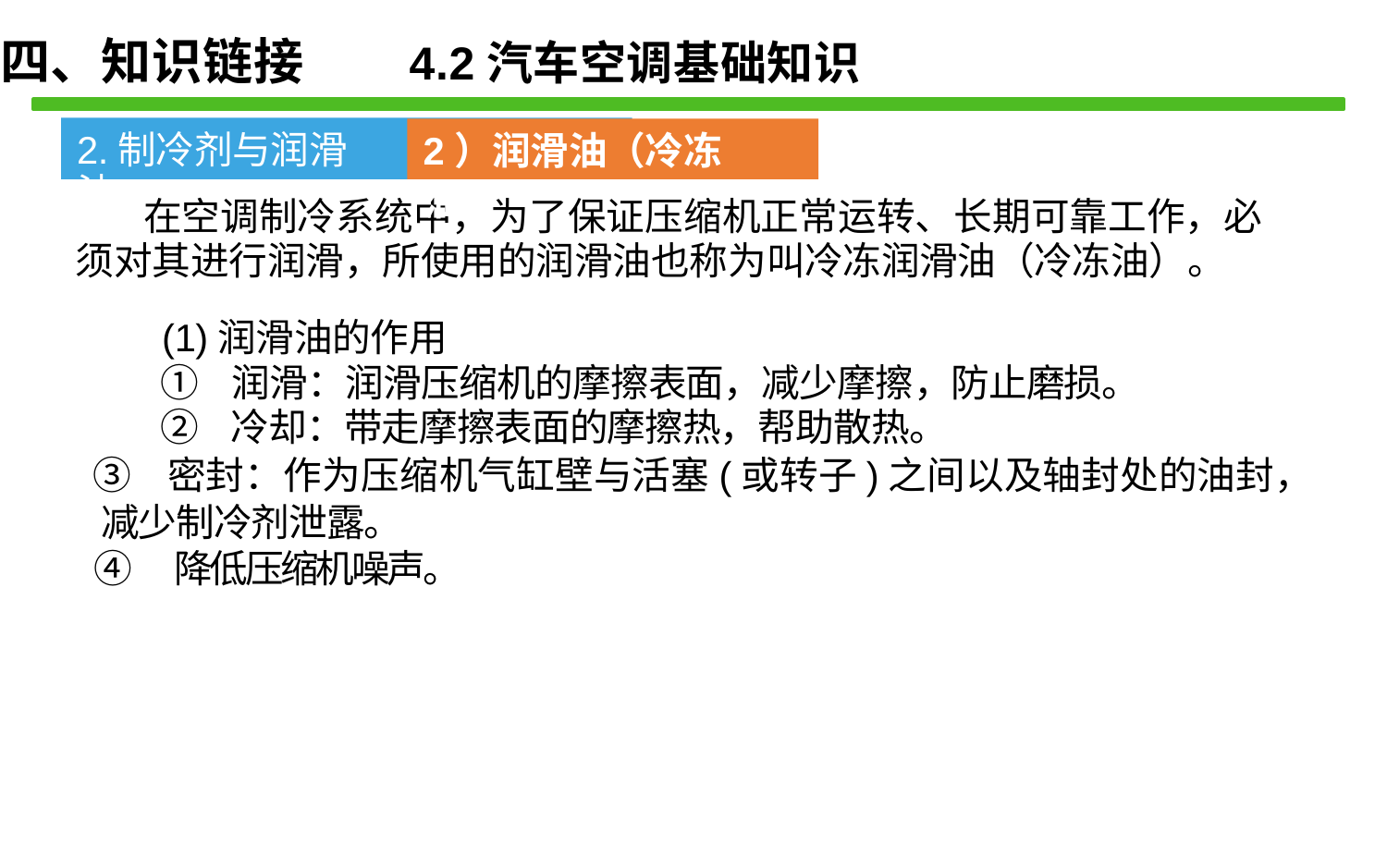

四、知识链接       4.2汽车空调基础知识

2）润滑油（冷冻油)

2.制冷剂与润滑油

在空调制冷系统中，为了保证压缩机正常运转、长期可靠工作，必  须对其进行润滑，所使用的润滑油也称为叫冷冻润滑油（冷冻油）。
(1)润滑油的作用
①   润滑：润滑压缩机的摩擦表面，减少摩擦，防止磨损。
②   冷却：带走摩擦表面的摩擦热，帮助散热。
③   密封：作为压缩机气缸壁与活塞(或转子)之间以及轴封处的油封， 减少制冷剂泄露。
④   降低压缩机噪声。